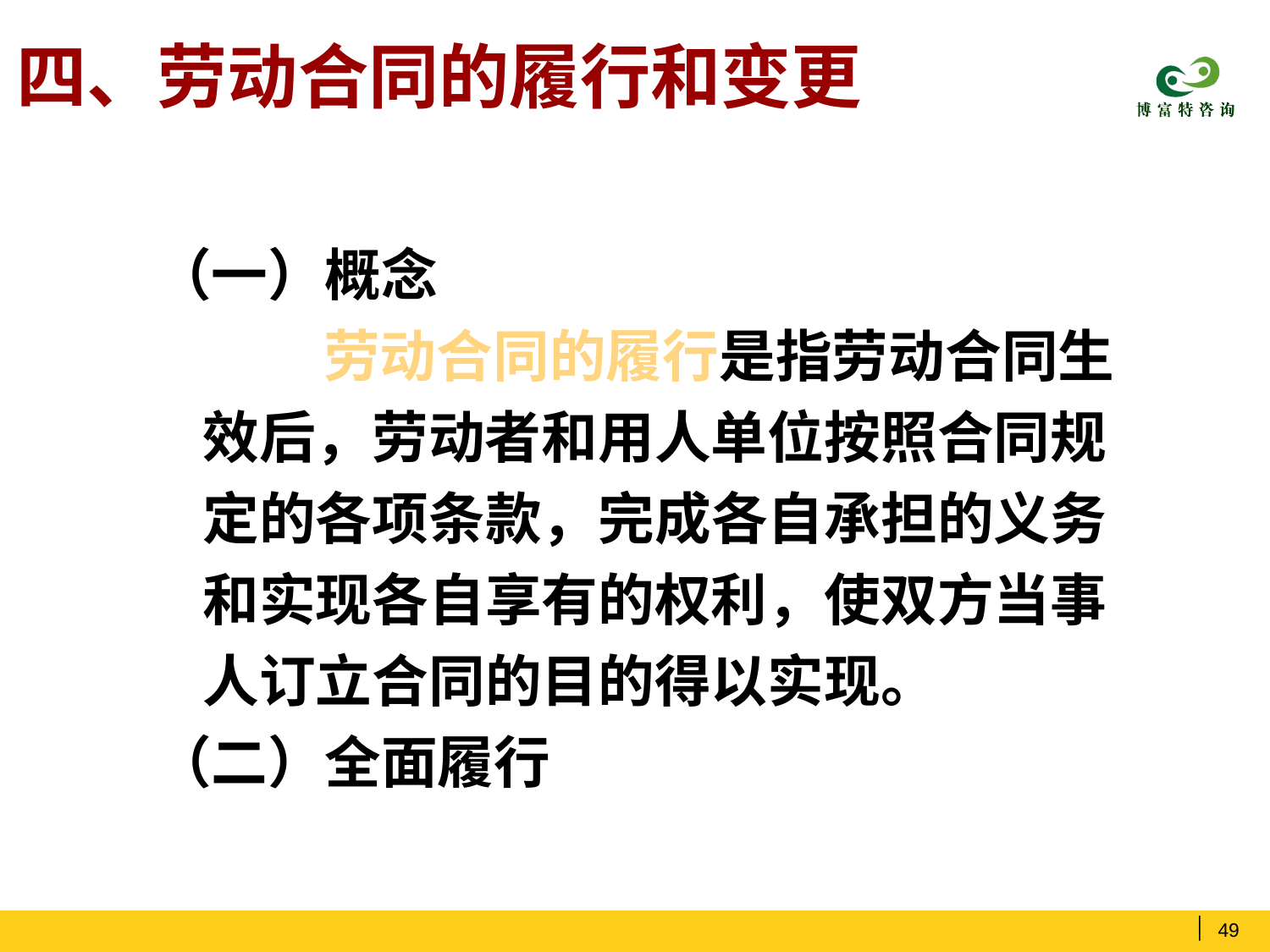

# 四、劳动合同的履行和变更
（一）概念
            劳动合同的履行是指劳动合同生效后，劳动者和用人单位按照合同规定的各项条款，完成各自承担的义务和实现各自享有的权利，使双方当事人订立合同的目的得以实现。
（二）全面履行